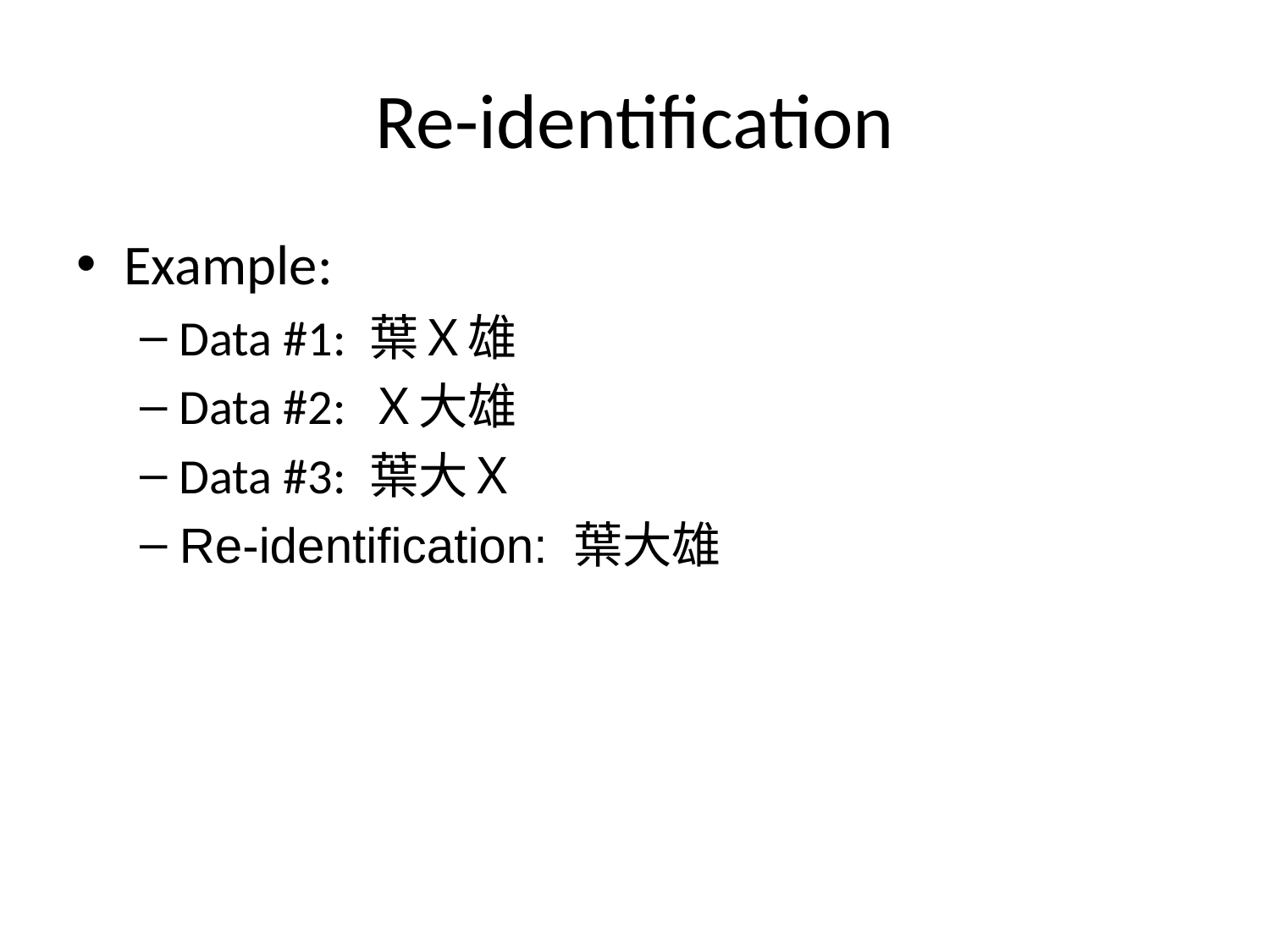

# Re-identification
Example:
Data #1: 葉Ｘ雄
Data #2: Ｘ大雄
Data #3: 葉大Ｘ
Re-identification: 葉大雄